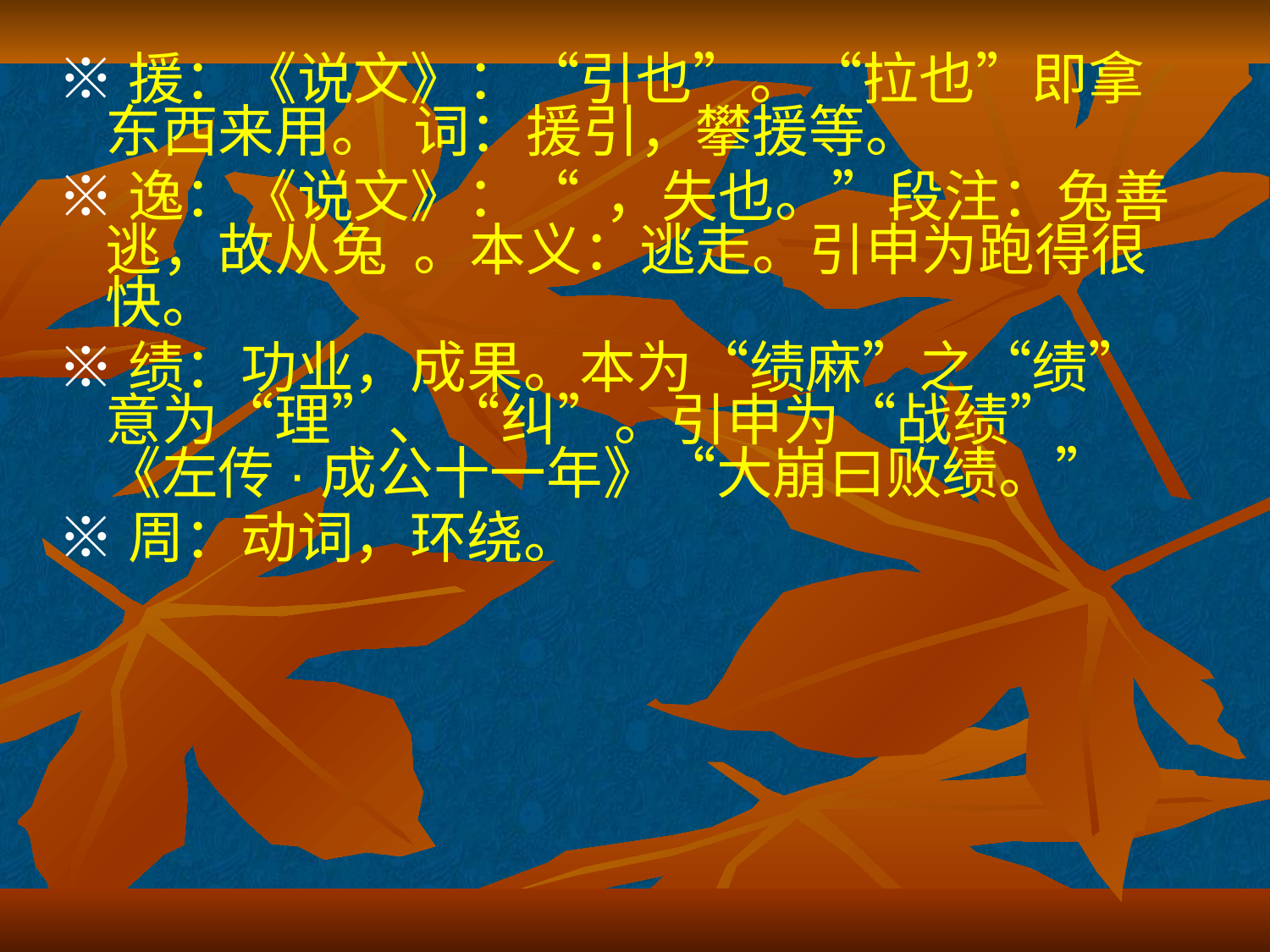

※援：《说文》：“引也”。“拉也”即拿东西来用。  词：援引，攀援等。
※逸：《说文》：“  ，失也。”段注：兔善逃，故从兔  。本义：逃走。引申为跑得很快。
※绩：功业，成果。本为“绩麻”之“绩”意为“理”、“纠”。引申为“战绩”《左传·成公十一年》“大崩曰败绩。”
※周：动词，环绕。